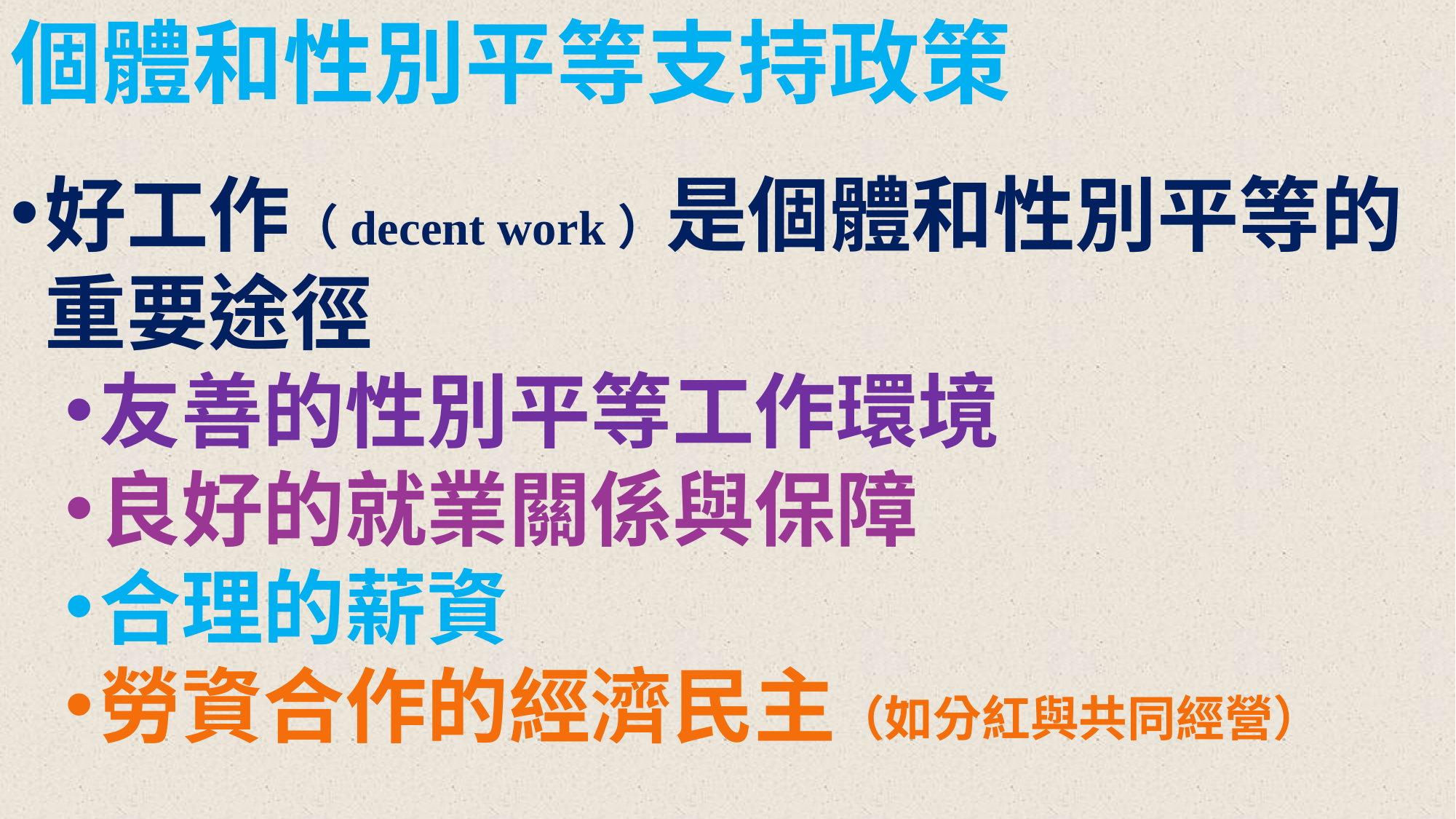

個體和性別平等支持政策
好工作（decent work）是個體和性別平等的重要途徑
友善的性別平等工作環境
良好的就業關係與保障
合理的薪資
勞資合作的經濟民主（如分紅與共同經營）